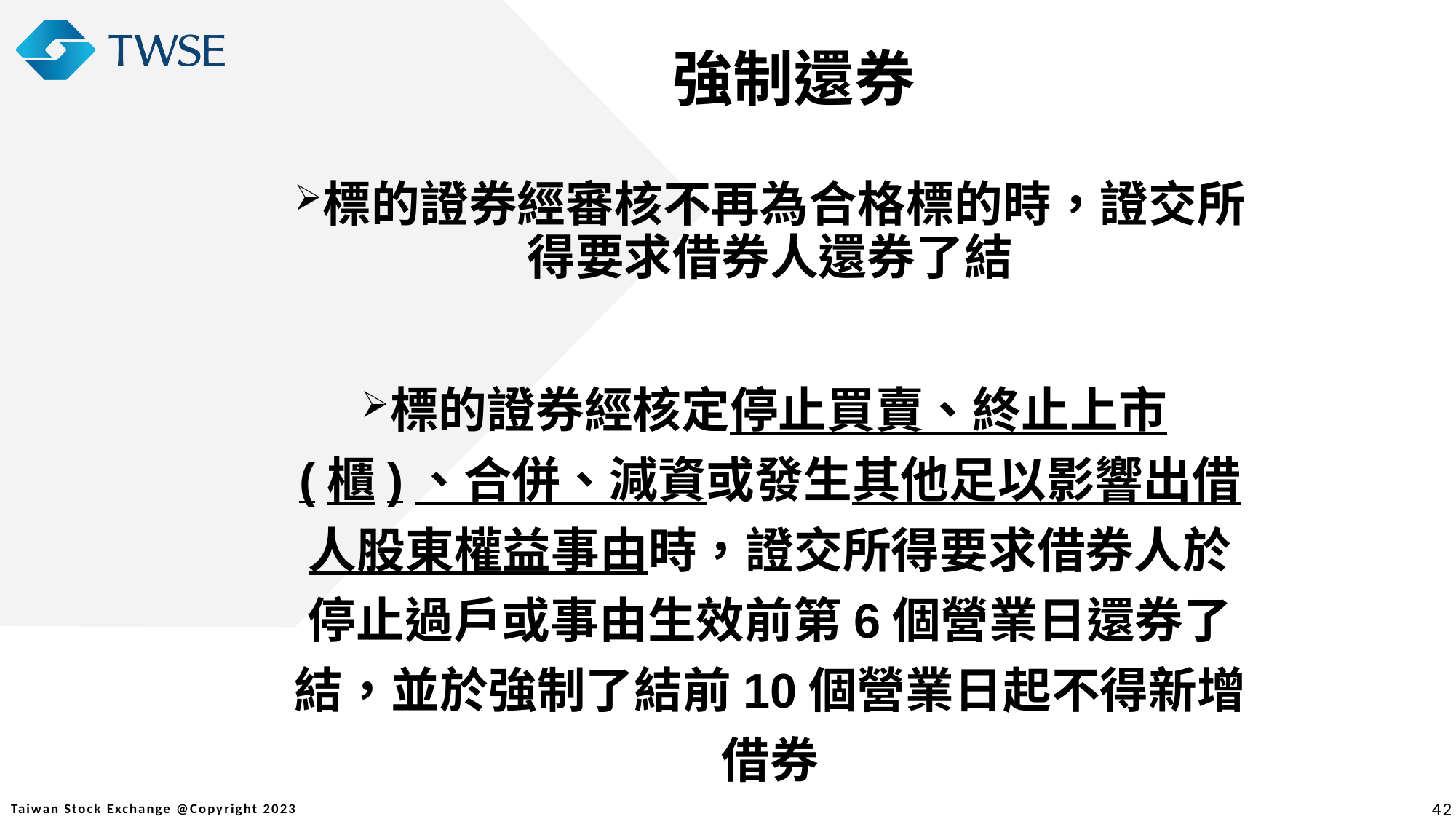

強制還券
標的證券經審核不再為合格標的時，證交所得要求借券人還券了結

標的證券經核定停止買賣、終止上市(櫃)、合併、減資或發生其他足以影響出借人股東權益事由時，證交所得要求借券人於停止過戶或事由生效前第6個營業日還券了結，並於強制了結前10個營業日起不得新增借券

42